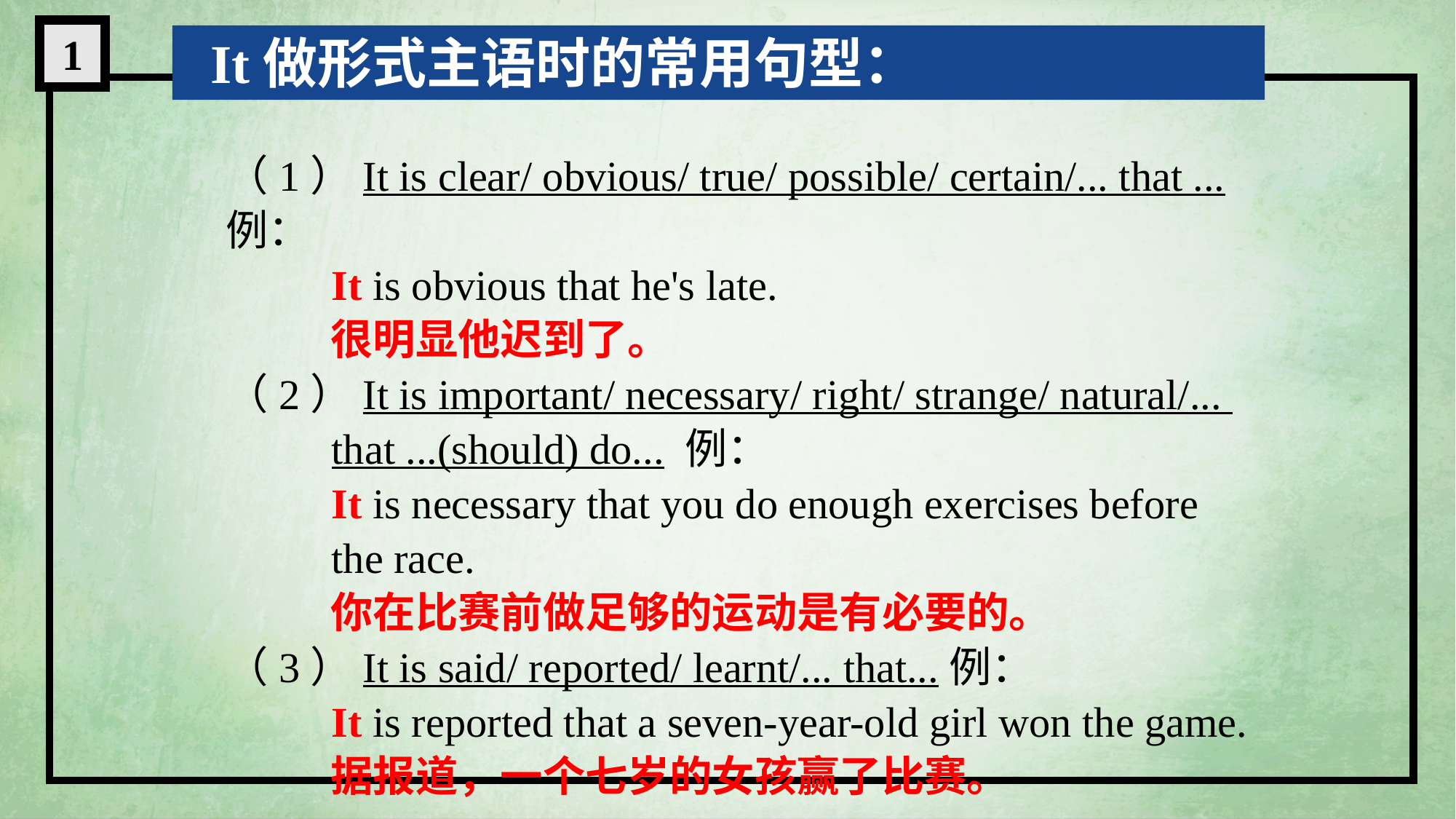

1
  It做形式主语时的常用句型：

（1）It is clear/ obvious/ true/ possible/ certain/... that ...例：
          It is obvious that he's late.
          很明显他迟到了。
（2）It is important/ necessary/ right/ strange/ natural/...
          that ...(should) do... 例：
          It is necessary that you do enough exercises before
          the race.
          你在比赛前做足够的运动是有必要的。
（3）It is said/ reported/ learnt/... that...例：
          It is reported that a seven-year-old girl won the game.
          据报道，一个七岁的女孩赢了比赛。